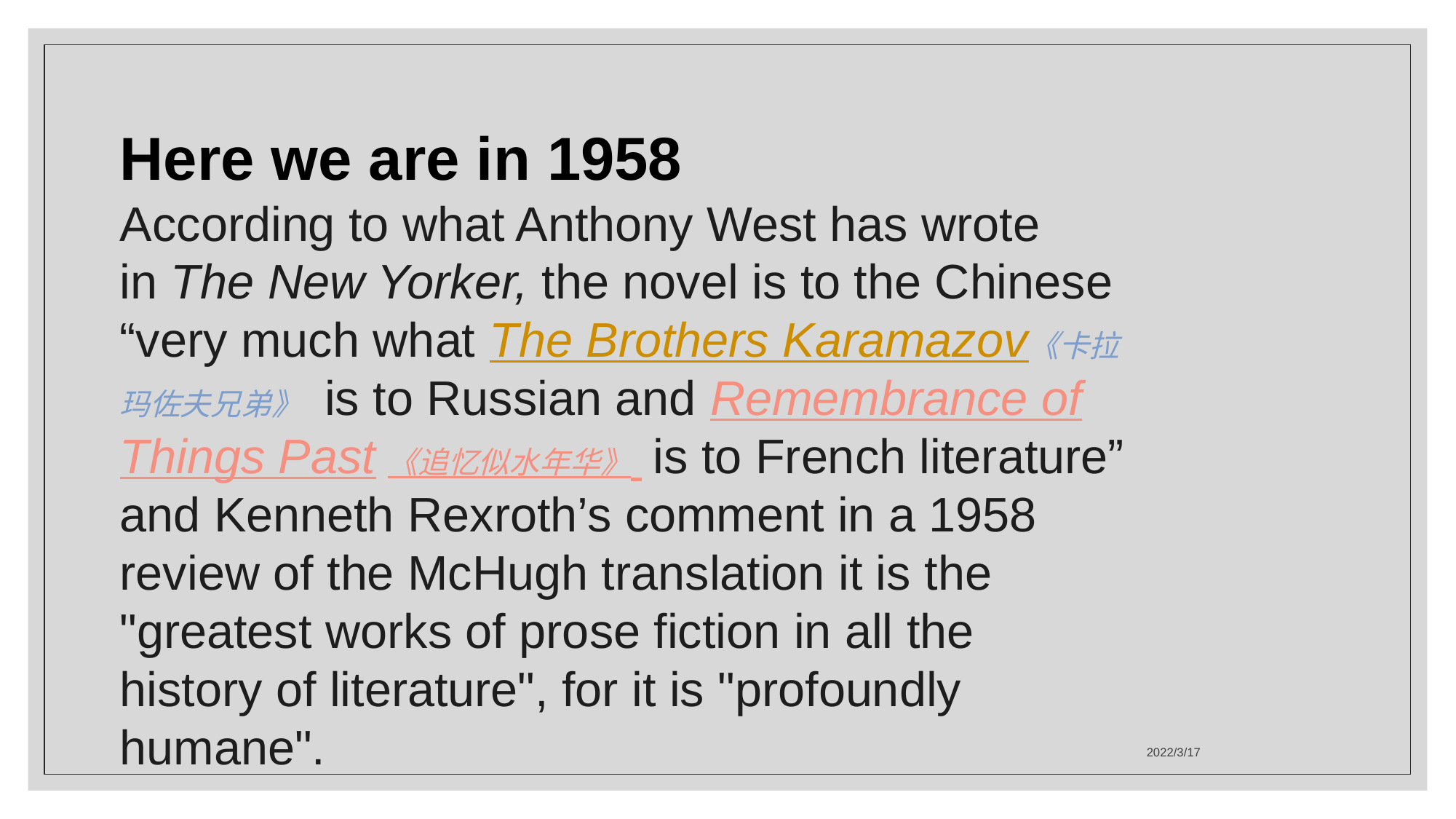

Here we are in 1958
According to what Anthony West has wrote in The New Yorker, the novel is to the Chinese “very much what The Brothers Karamazov《卡拉玛佐夫兄弟》 is to Russian and Remembrance of Things Past《追忆似水年华》 is to French literature” and Kenneth Rexroth’s comment in a 1958 review of the McHugh translation it is the "greatest works of prose fiction in all the history of literature", for it is "profoundly humane".
2022/3/17